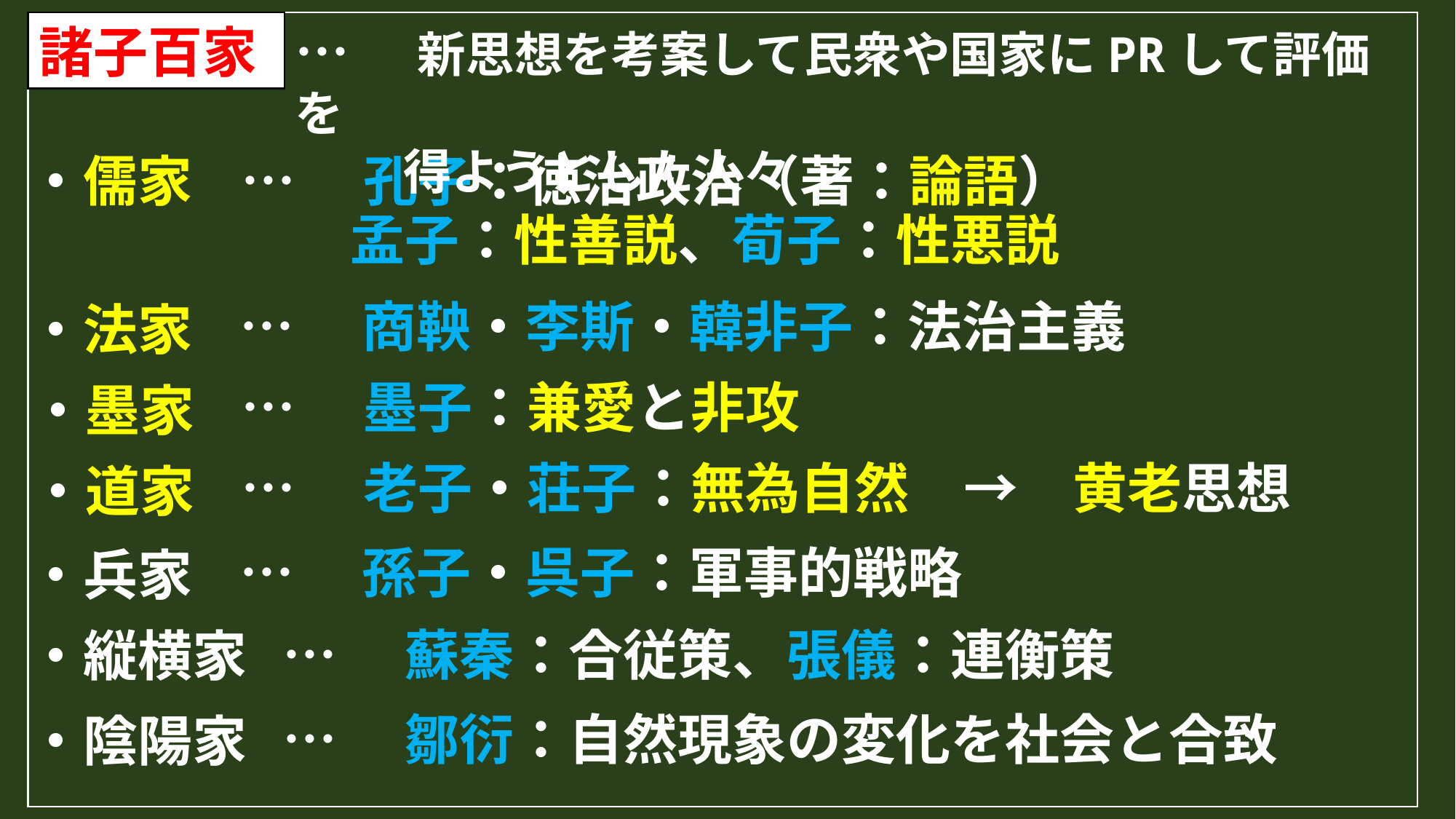

諸子百家
…　新思想を考案して民衆や国家にPRして評価を
　　 得ようとした人々
…　孔子：徳治政治（著：論語）
・儒家
　　孟子：性善説、荀子：性悪説
…　商鞅・李斯・韓非子：法治主義
・法家
…　墨子：兼愛と非攻
・墨家
…　老子・荘子：無為自然　→　黄老思想
・道家
…　孫子・呉子：軍事的戦略
・兵家
…　蘇秦：合従策、張儀：連衡策
・縦横家
…　鄒衍：自然現象の変化を社会と合致
・陰陽家